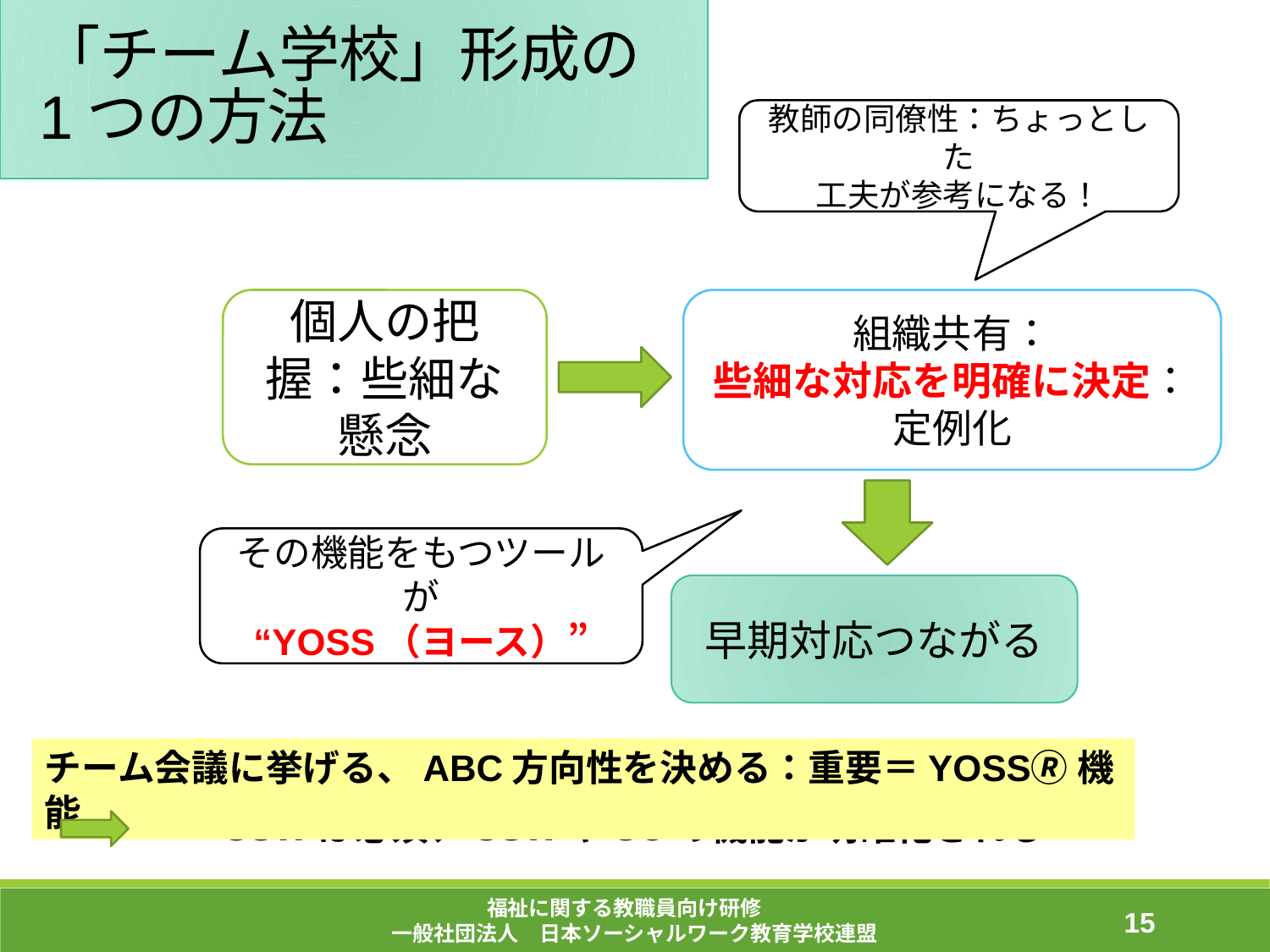

「チーム学校」形成の
 1つの方法
教師の同僚性：ちょっとした
工夫が参考になる！
組織共有：
些細な対応を明確に決定：定例化
個人の把握：些細な懸念

その機能をもつツールが
“YOSS（ヨース）”
早期対応つながる
チーム会議に挙げる、ABC方向性を決める：重要＝YOSS🄬機能
　　SSWは必須、SSWやSCの機能が明確化される

福祉に関する教職員向け研修
一般社団法人　日本ソーシャルワーク教育学校連盟
15